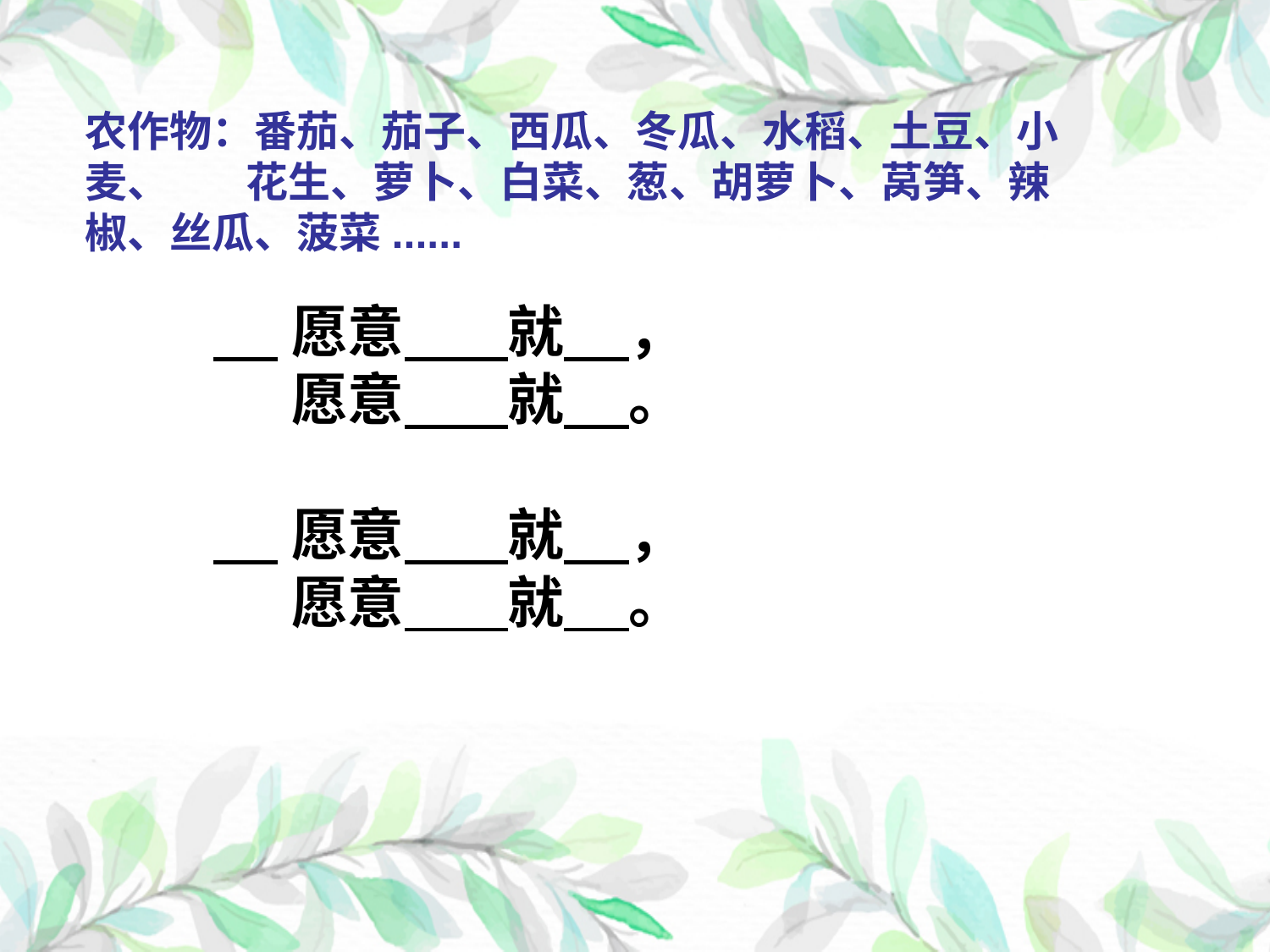

农作物：番茄、茄子、西瓜、冬瓜、水稻、土豆、小麦、        花生、萝卜、白菜、葱、胡萝卜、莴笋、辣椒、丝瓜、菠菜......
     愿意        就     ，
     愿意        就     。

     愿意        就     ，
     愿意        就     。